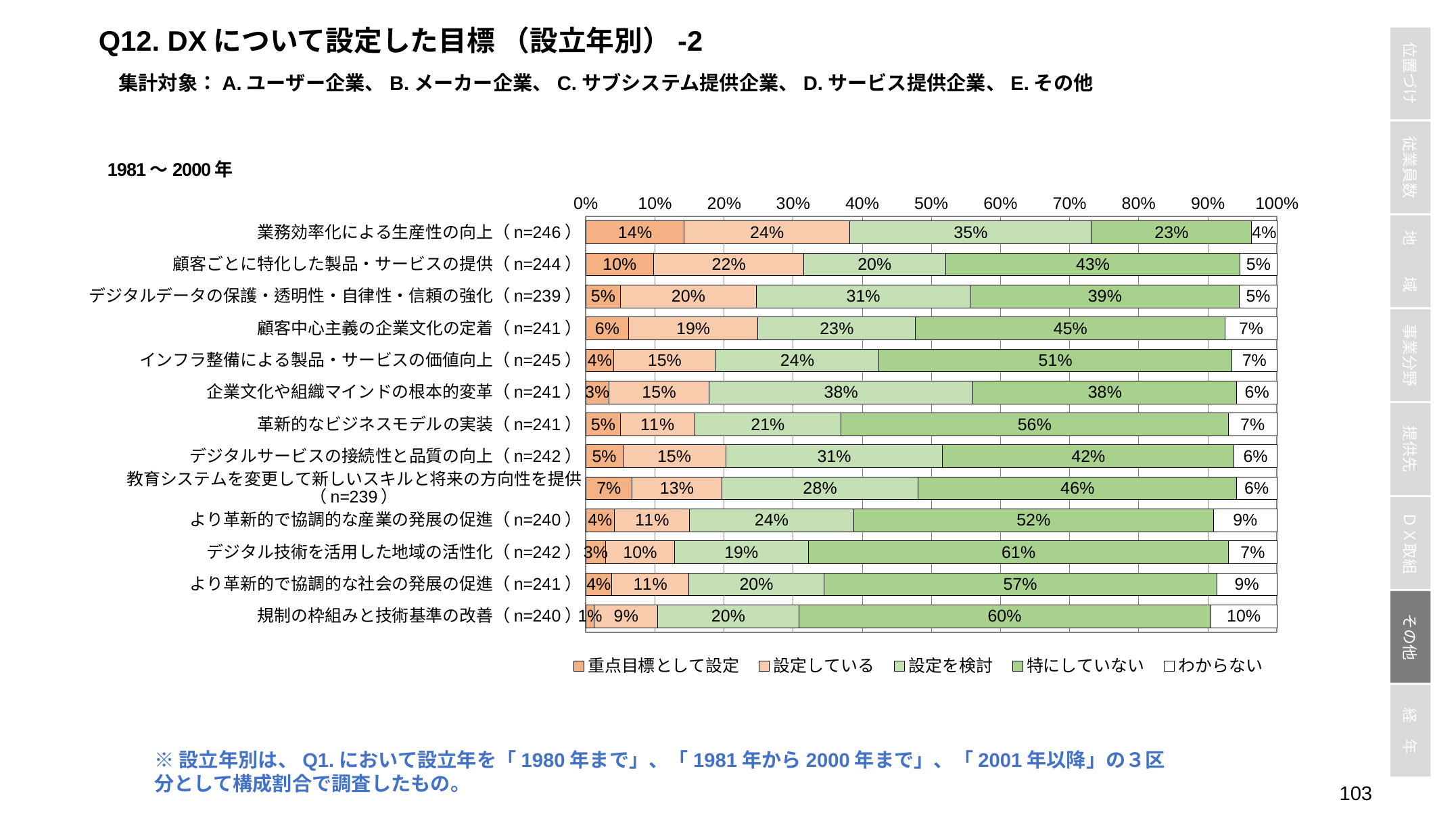

Q12. DXについて設定した目標 （設立年別）-2
集計対象：A.ユーザー企業、B.メーカー企業、C.サブシステム提供企業、D.サービス提供企業、E.その他

### Chart

| Category | 重点目標として設定 | 設定している | 設定を検討 | 特にしていない | わからない |
|---|---|---|---|---|---|
| 業務効率化による生産性の向上（n=246） | 0.14227642276422764 | 0.23983739837398374 | 0.34959349593495936 | 0.23170731707317074 | 0.036585365853658534 |
| 顧客ごとに特化した製品・サービスの提供（n=244） | 0.09836065573770492 | 0.21721311475409835 | 0.20491803278688525 | 0.4262295081967213 | 0.05327868852459016 |
| デジタルデータの保護・透明性・自律性・信頼の強化（n=239） | 0.0502092050209205 | 0.19665271966527198 | 0.30962343096234307 | 0.3891213389121339 | 0.05439330543933055 |
| 顧客中心主義の企業文化の定着（n=241） | 0.06224066390041494 | 0.18672199170124482 | 0.22821576763485477 | 0.44813278008298757 | 0.07468879668049792 |
| インフラ整備による製品・サービスの価値向上（n=245） | 0.04081632653061224 | 0.1469387755102041 | 0.23673469387755103 | 0.5102040816326531 | 0.0653061224489796 |
| 企業文化や組織マインドの根本的変革（n=241） | 0.03319502074688797 | 0.14522821576763487 | 0.3817427385892116 | 0.3817427385892116 | 0.058091286307053944 |
| 革新的なビジネスモデルの実装（n=241） | 0.04979253112033195 | 0.1078838174273859 | 0.21161825726141079 | 0.5601659751037344 | 0.07053941908713693 |
| デジタルサービスの接続性と品質の向上（n=242） | 0.05371900826446281 | 0.1487603305785124 | 0.3140495867768595 | 0.4214876033057851 | 0.06198347107438017 |
| 教育システムを変更して新しいスキルと将来の方向性を提供（n=239） | 0.06694560669456066 | 0.1297071129707113 | 0.28451882845188287 | 0.4602510460251046 | 0.058577405857740586 |
| より革新的で協調的な産業の発展の促進（n=240） | 0.041666666666666664 | 0.10833333333333334 | 0.2375 | 0.5208333333333334 | 0.09166666666666666 |
| デジタル技術を活用した地域の活性化（n=242） | 0.028925619834710745 | 0.09917355371900827 | 0.19421487603305784 | 0.6074380165289256 | 0.07024793388429752 |
| より革新的で協調的な社会の発展の促進（n=241） | 0.03734439834024896 | 0.11203319502074689 | 0.1950207468879668 | 0.5684647302904564 | 0.08713692946058091 |
| 規制の枠組みと技術基準の改善（n=240） | 0.0125 | 0.09166666666666666 | 0.20416666666666666 | 0.5958333333333333 | 0.09583333333333334 |
※設立年別は、Q1.において設立年を「1980年まで」、「1981年から2000年まで」、「2001年以降」の３区分として構成割合で調査したもの。
103